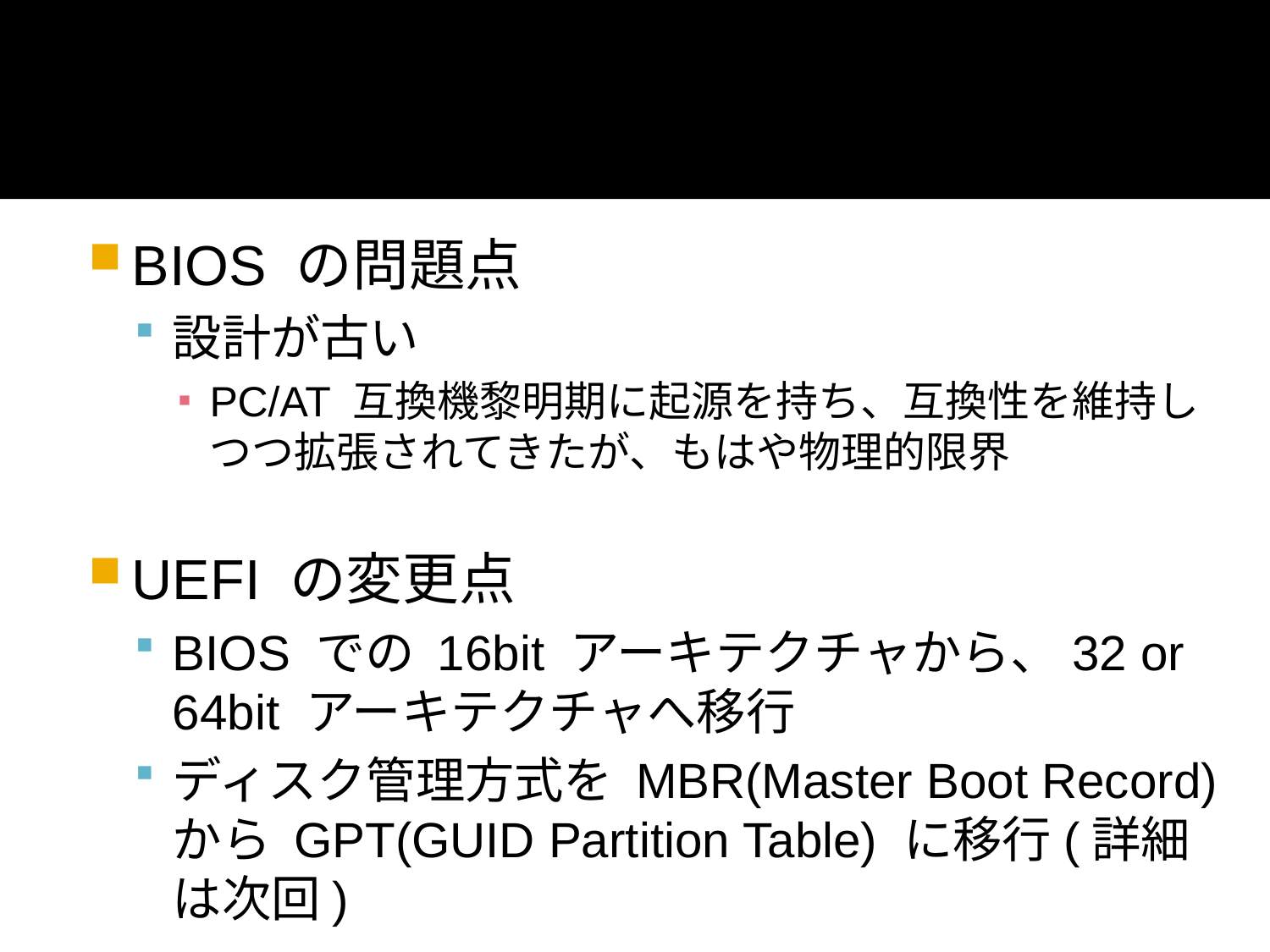

BIOS と UEFI の違い
BIOS の問題点
設計が古い
PC/AT 互換機黎明期に起源を持ち、互換性を維持しつつ拡張されてきたが、もはや物理的限界

UEFI の変更点
BIOS での 16bit アーキテクチャから、32 or 64bit アーキテクチャへ移行
ディスク管理方式を MBR(Master Boot Record) から GPT(GUID Partition Table) に移行(詳細は次回)